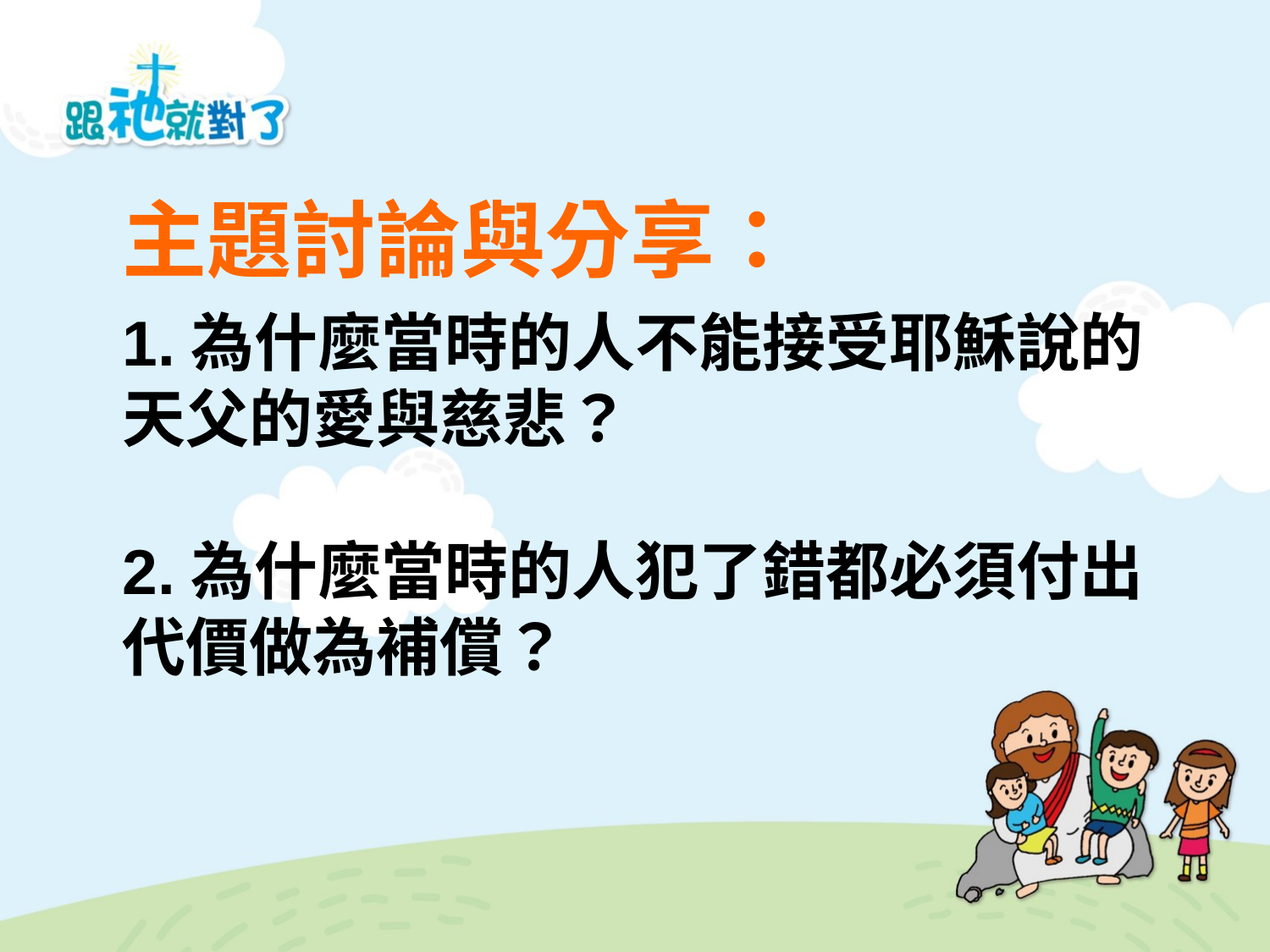

主題討論與分享：
1.為什麼當時的人不能接受耶穌說的天父的愛與慈悲？

2.為什麼當時的人犯了錯都必須付出代價做為補償？